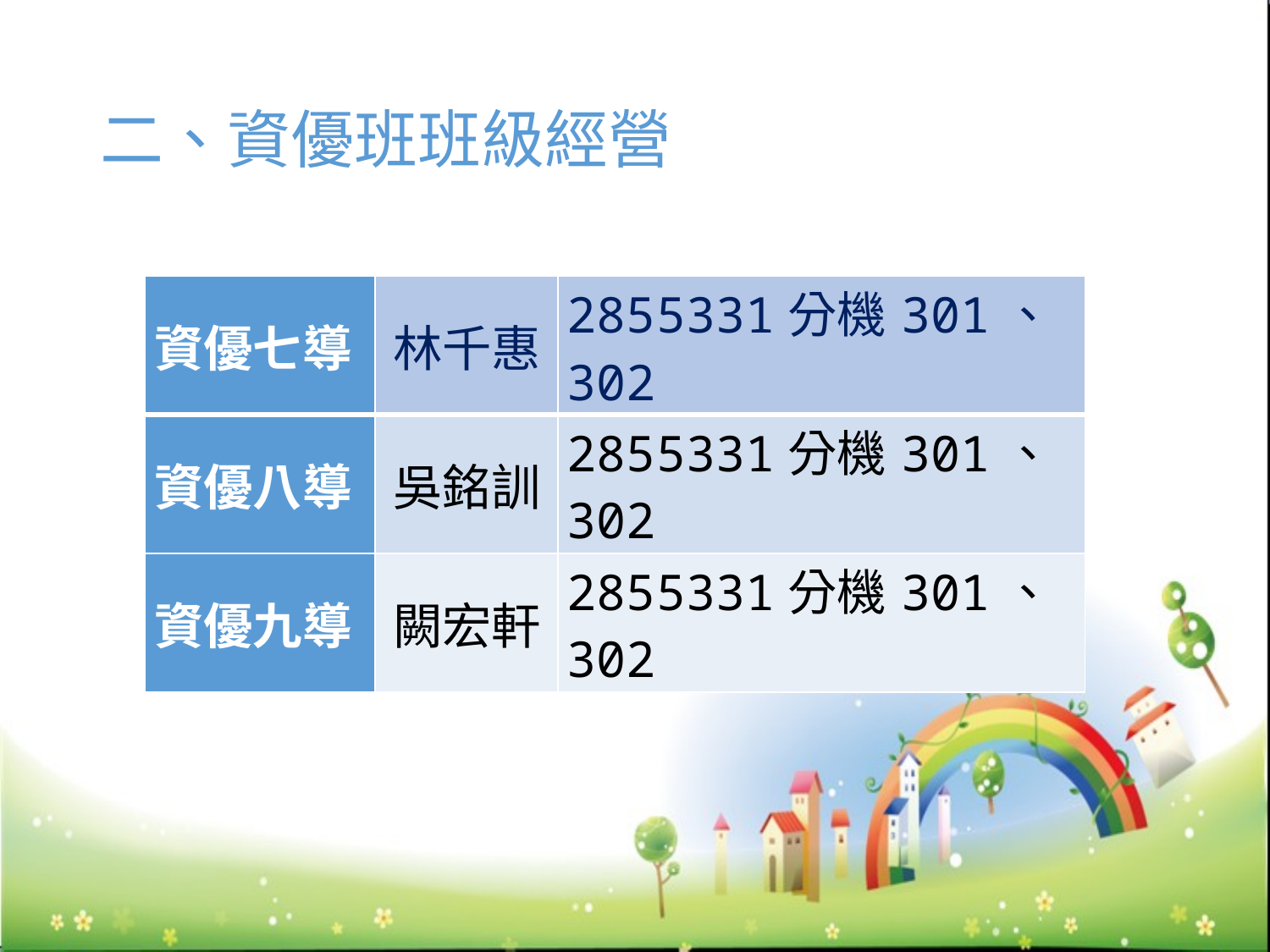

# 二、資優班班級經營
| 資優七導 | 林千惠 | 2855331分機301、302 |
| --- | --- | --- |
| 資優八導 | 吳銘訓 | 2855331分機301、302 |
| 資優九導 | 闕宏軒 | 2855331分機301、302 |